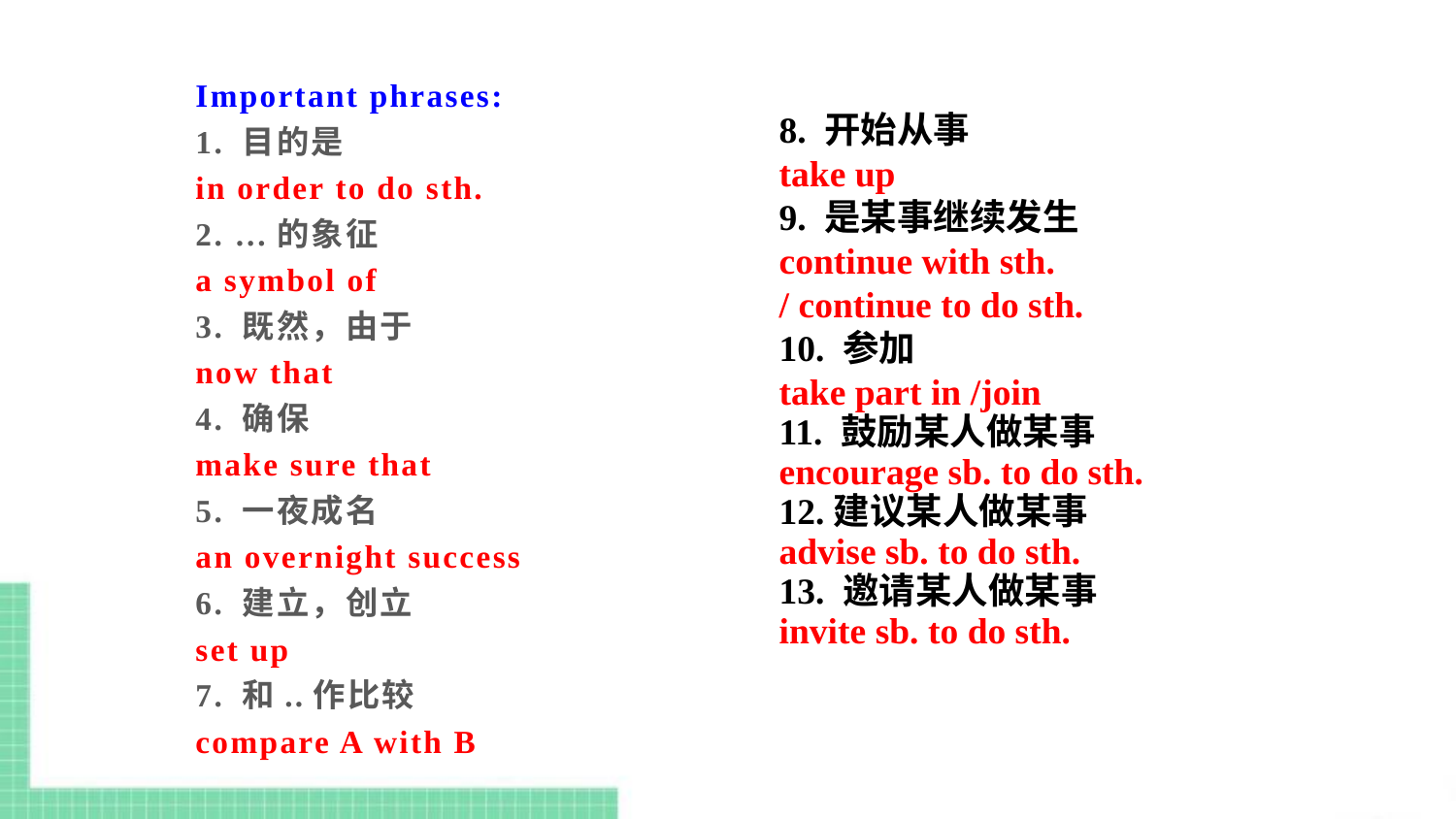

Important phrases:
1. 目的是
in order to do sth.
2. …的象征
a symbol of
3. 既然，由于
now that
4. 确保
make sure that
5. 一夜成名
an overnight success
6. 建立，创立
set up
7. 和..作比较
compare A with B
8. 开始从事
take up
9. 是某事继续发生
continue with sth.
/ continue to do sth.
10. 参加
take part in /join
11. 鼓励某人做某事
encourage sb. to do sth.
12.建议某人做某事
advise sb. to do sth.
13. 邀请某人做某事
invite sb. to do sth.